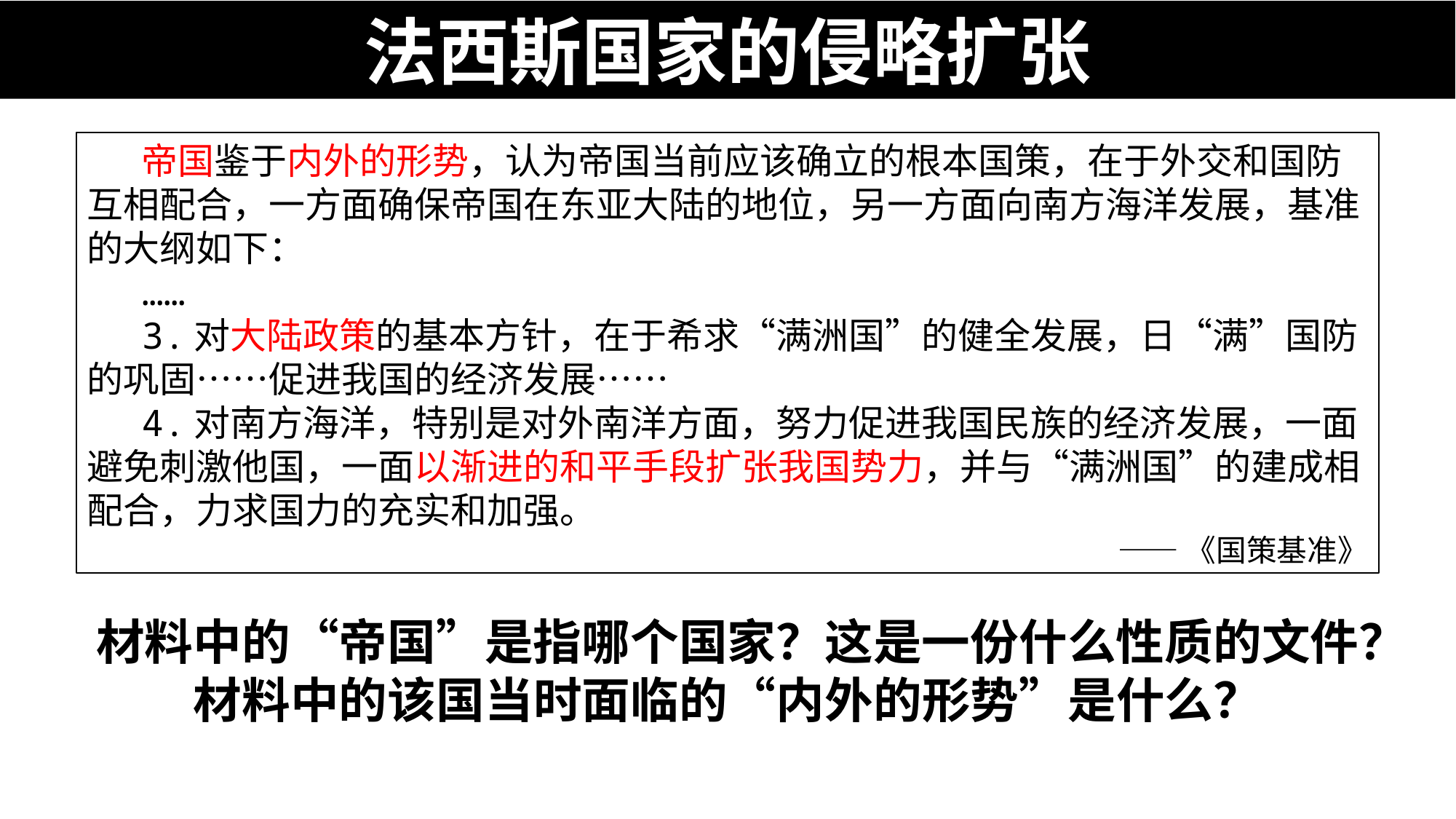

法西斯国家的侵略扩张
帝国鉴于内外的形势，认为帝国当前应该确立的根本国策，在于外交和国防互相配合，一方面确保帝国在东亚大陆的地位，另一方面向南方海洋发展，基准的大纲如下：
……
3.对大陆政策的基本方针，在于希求“满洲国”的健全发展，日“满”国防的巩固……促进我国的经济发展……
4.对南方海洋，特别是对外南洋方面，努力促进我国民族的经济发展，一面避免刺激他国，一面以渐进的和平手段扩张我国势力，并与“满洲国”的建成相配合，力求国力的充实和加强。
——《国策基准》
材料中的“帝国”是指哪个国家？这是一份什么性质的文件？材料中的该国当时面临的“内外的形势”是什么？